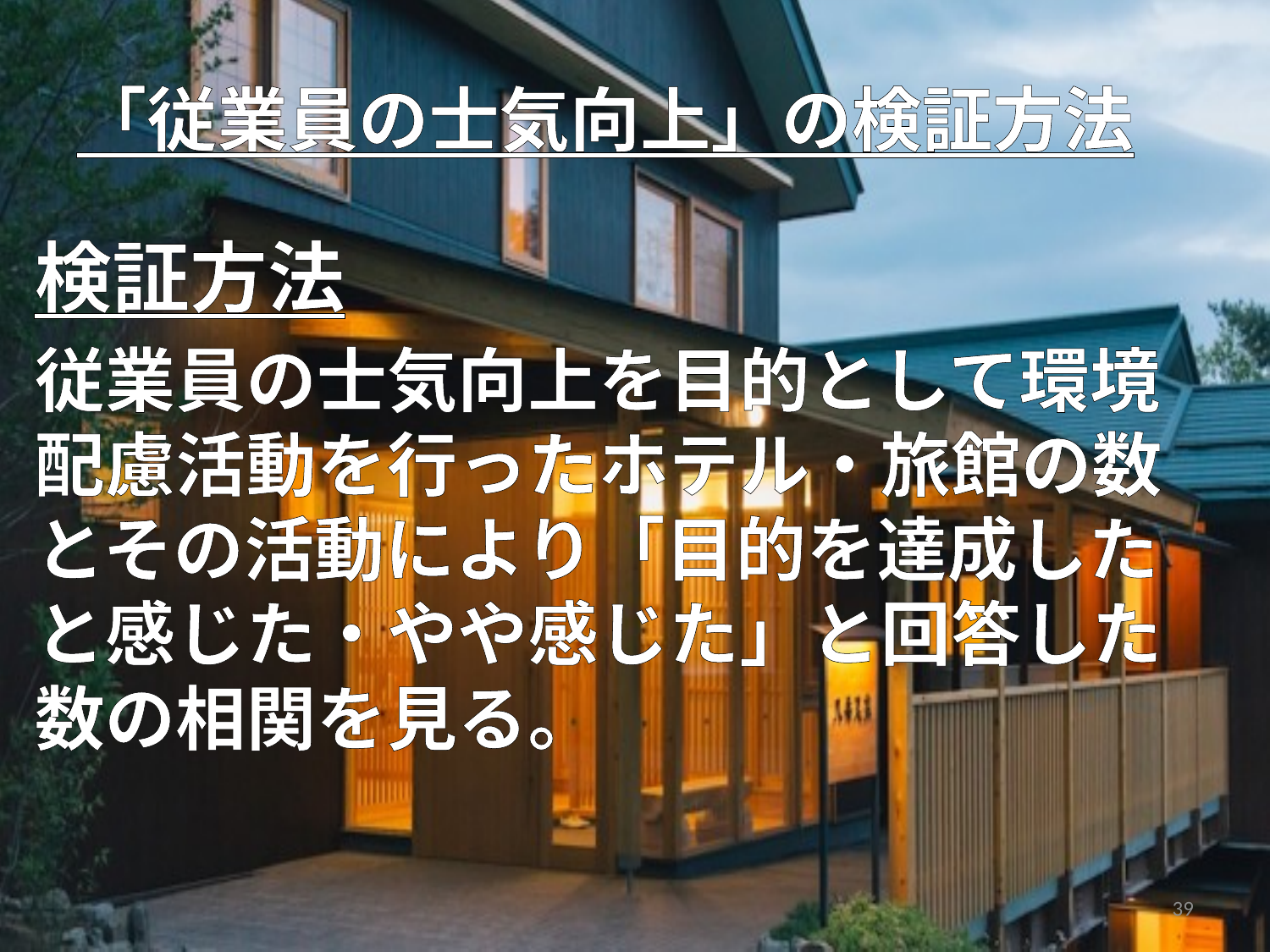

# 「従業員の士気向上」の検証方法

検証方法
従業員の士気向上を目的として環境配慮活動を行ったホテル・旅館の数とその活動により「目的を達成したと感じた・やや感じた」と回答した数の相関を見る。

39